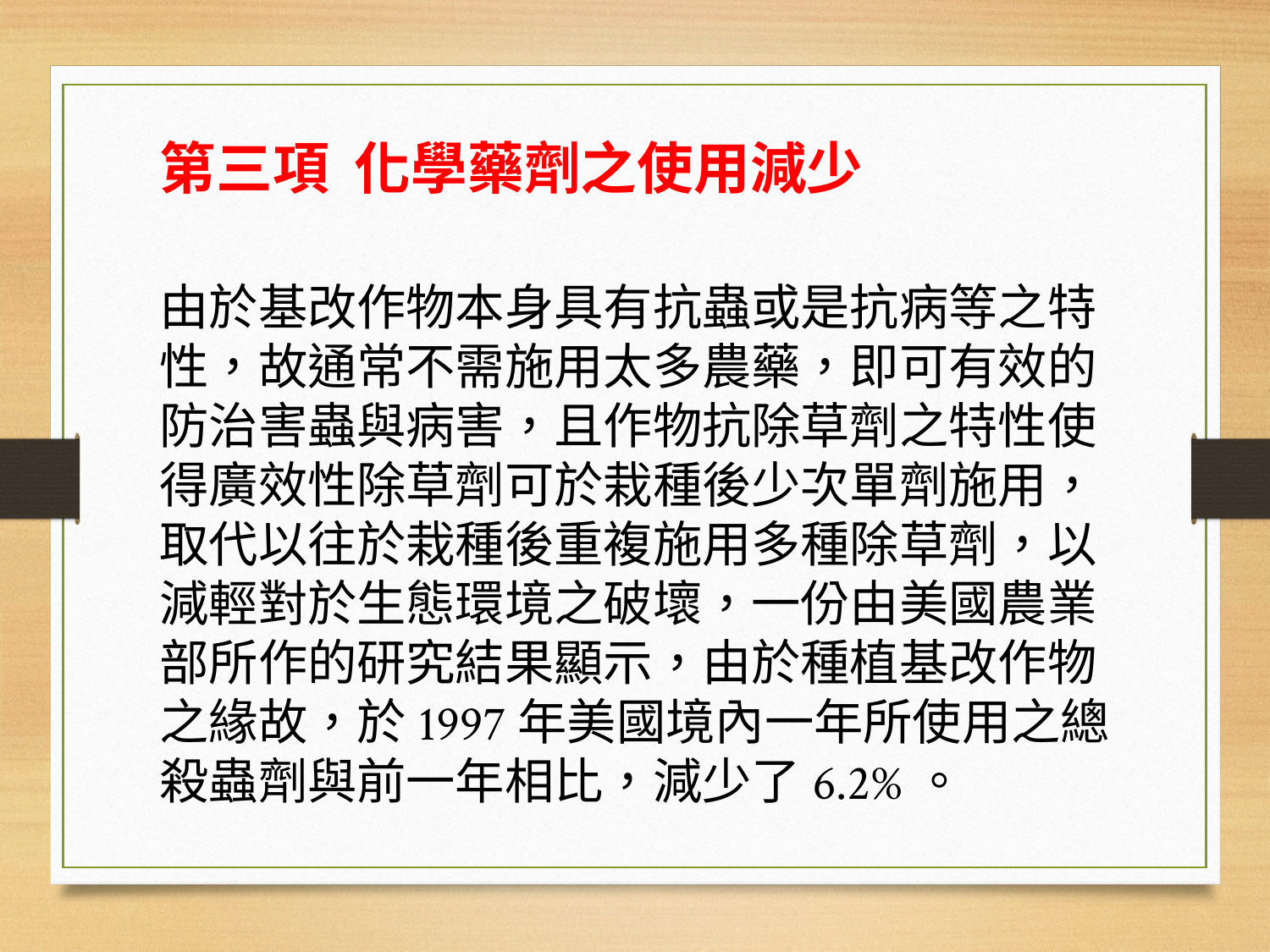

第三項  化學藥劑之使用減少

由於基改作物本身具有抗蟲或是抗病等之特性，故通常不需施用太多農藥，即可有效的防治害蟲與病害，且作物抗除草劑之特性使得廣效性除草劑可於栽種後少次單劑施用，取代以往於栽種後重複施用多種除草劑，以減輕對於生態環境之破壞，一份由美國農業部所作的研究結果顯示，由於種植基改作物之緣故，於1997年美國境內一年所使用之總殺蟲劑與前一年相比，減少了6.2%。